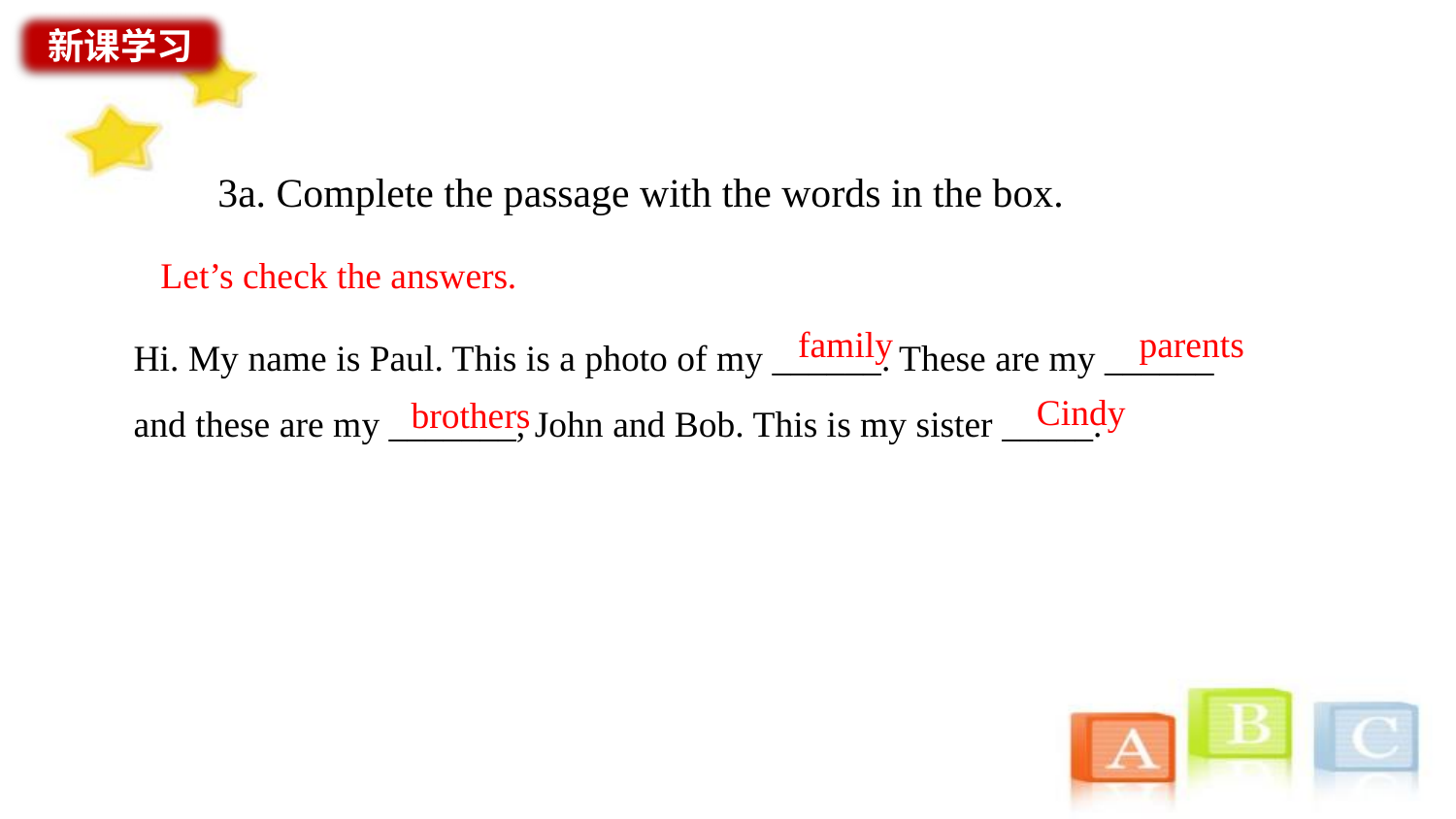

新课学习
3a. Complete the passage with the words in the box.
Let’s check the answers.
family
parents
Hi. My name is Paul. This is a photo of my ______. These are my ______ and these are my _______, John and Bob. This is my sister _____.
Cindy
brothers